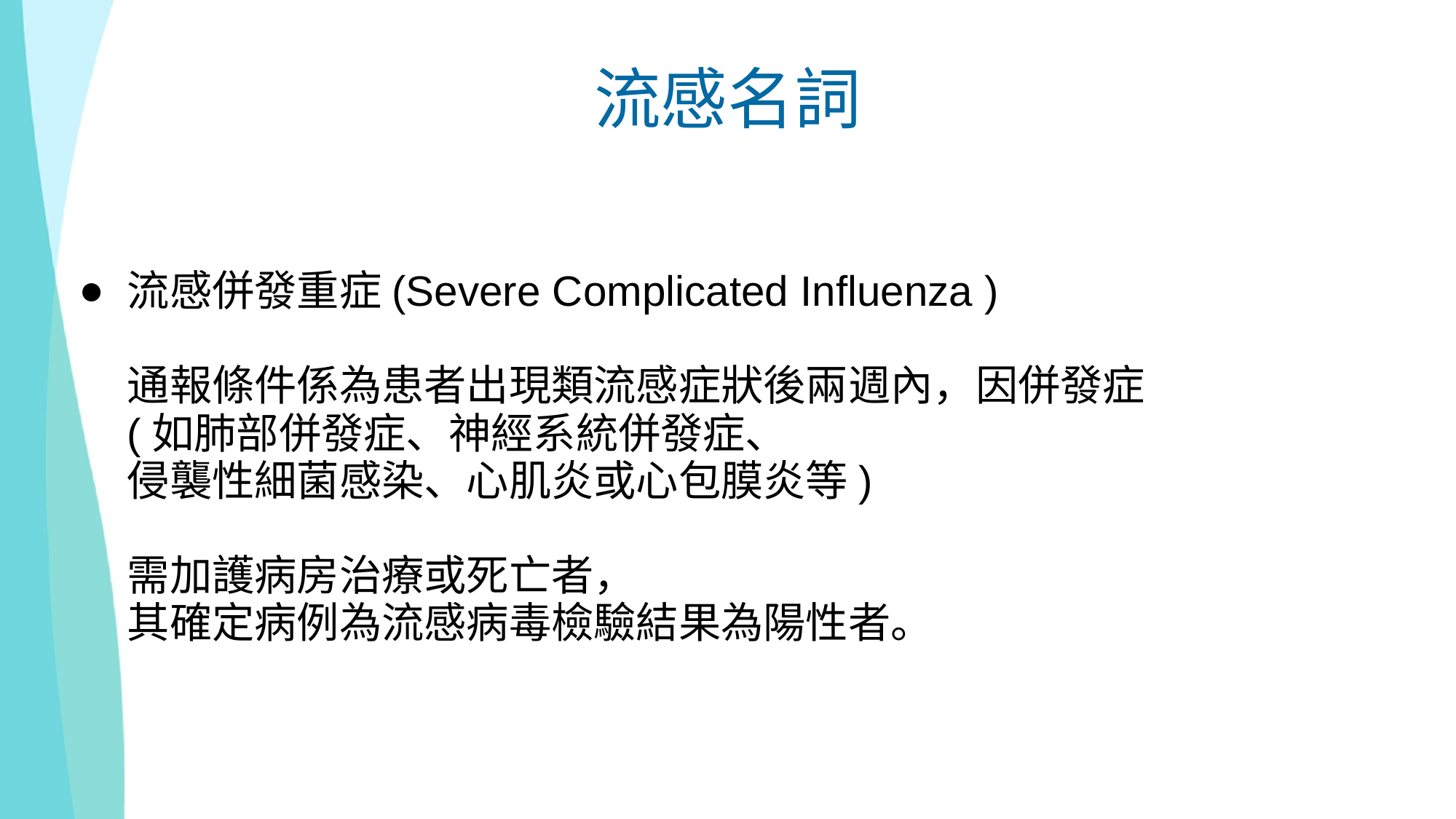

流感名詞
流感併發重症(Severe Complicated Influenza )

通報條件係為患者出現類流感症狀後兩週內，因併發症
(如肺部併發症、神經系統併發症、
侵襲性細菌感染、心肌炎或心包膜炎等)

需加護病房治療或死亡者，
其確定病例為流感病毒檢驗結果為陽性者。